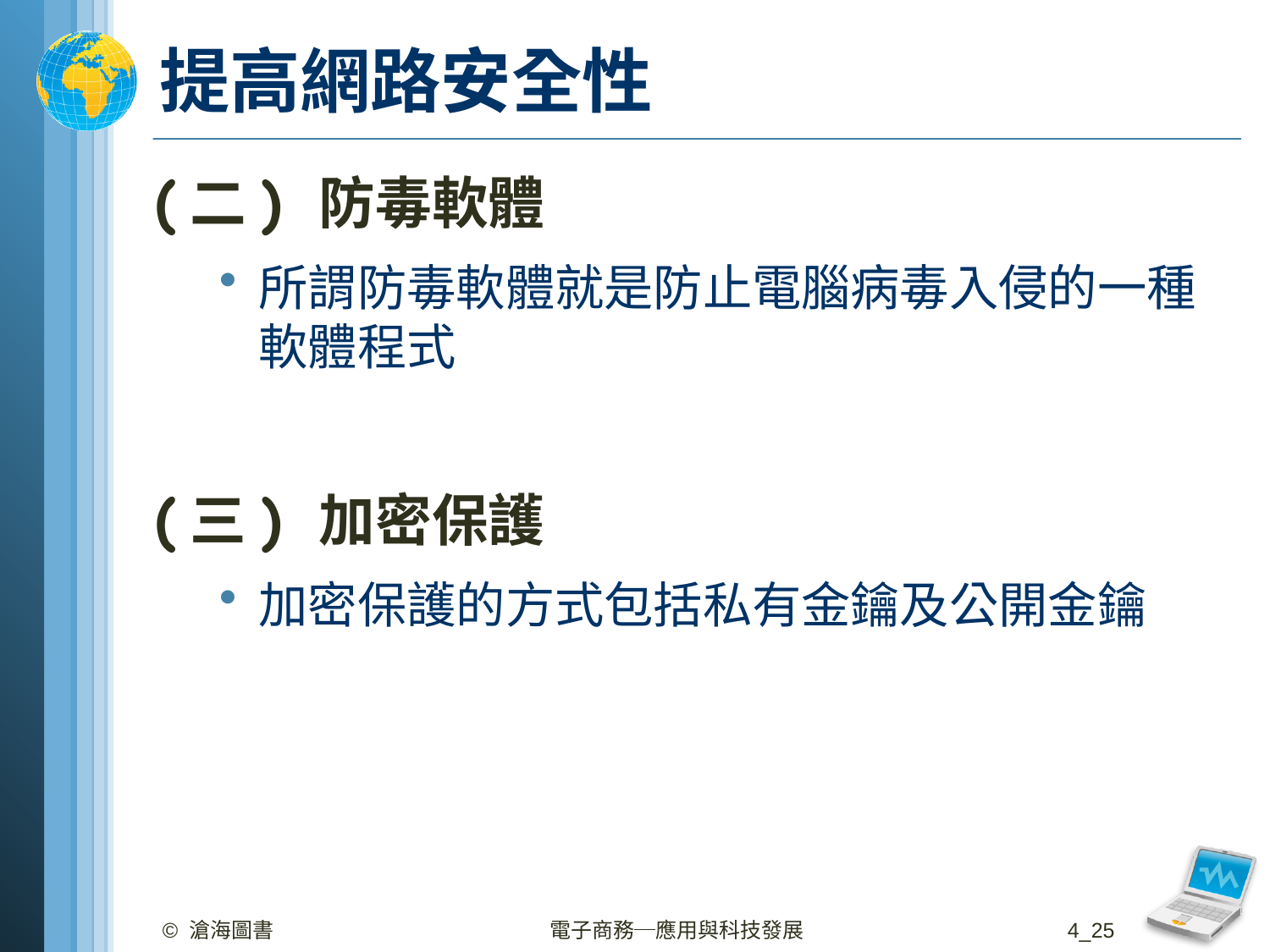

# 提高網路安全性
(二) 防毒軟體
所謂防毒軟體就是防止電腦病毒入侵的一種軟體程式

(三) 加密保護
加密保護的方式包括私有金鑰及公開金鑰
© 滄海圖書
電子商務─應用與科技發展
4_25